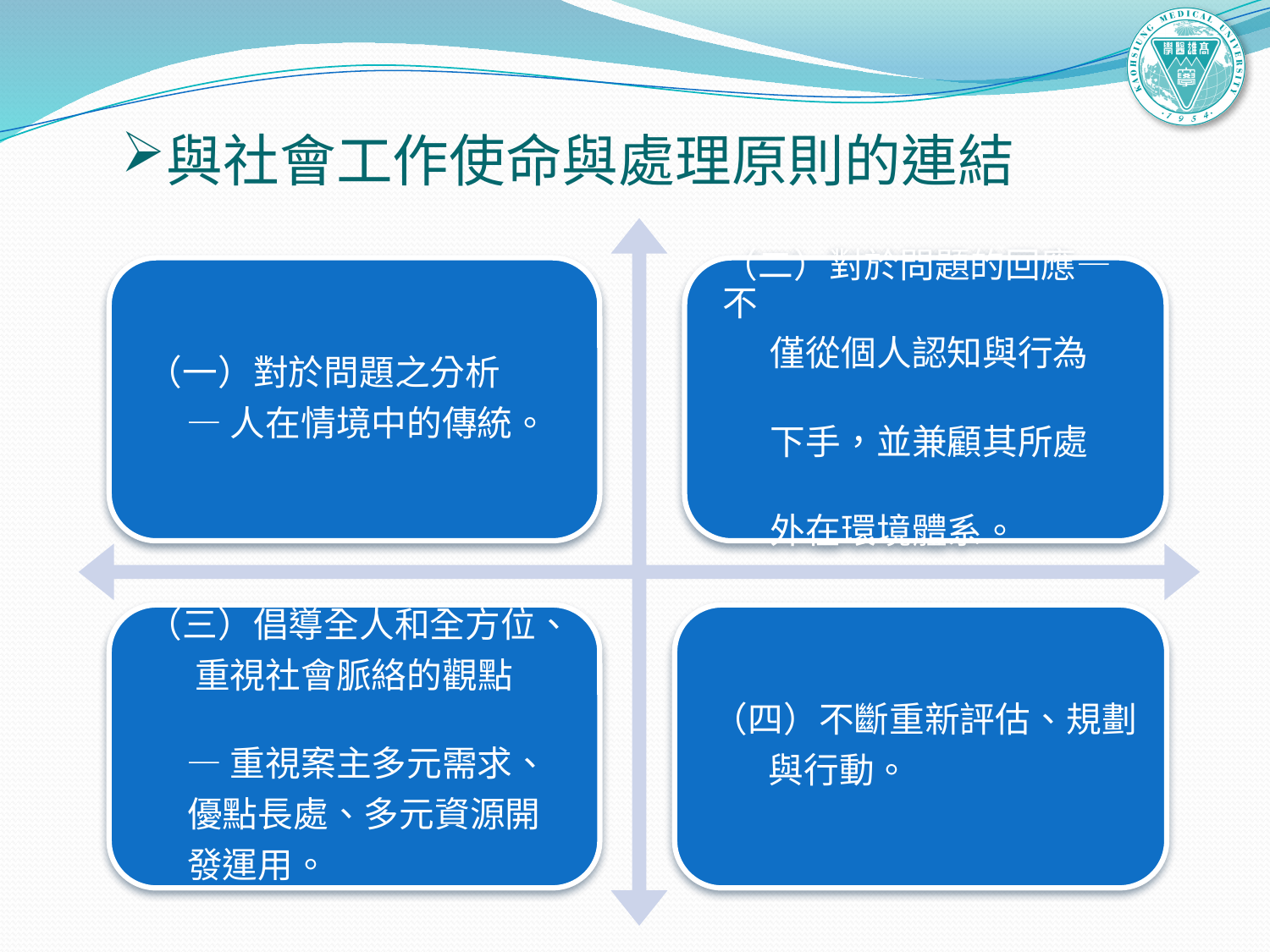

#
與社會工作使命與處理原則的連結
（一）對於問題之分析
     —人在情境中的傳統。
（二）對於問題的回應—不
     僅從個人認知與行為
     下手，並兼顧其所處
     外在環境體系。
（三）倡導全人和全方位、
     重視社會脈絡的觀點
     —重視案主多元需求、
    優點長處、多元資源開
    發運用。
（四）不斷重新評估、規劃
      與行動。